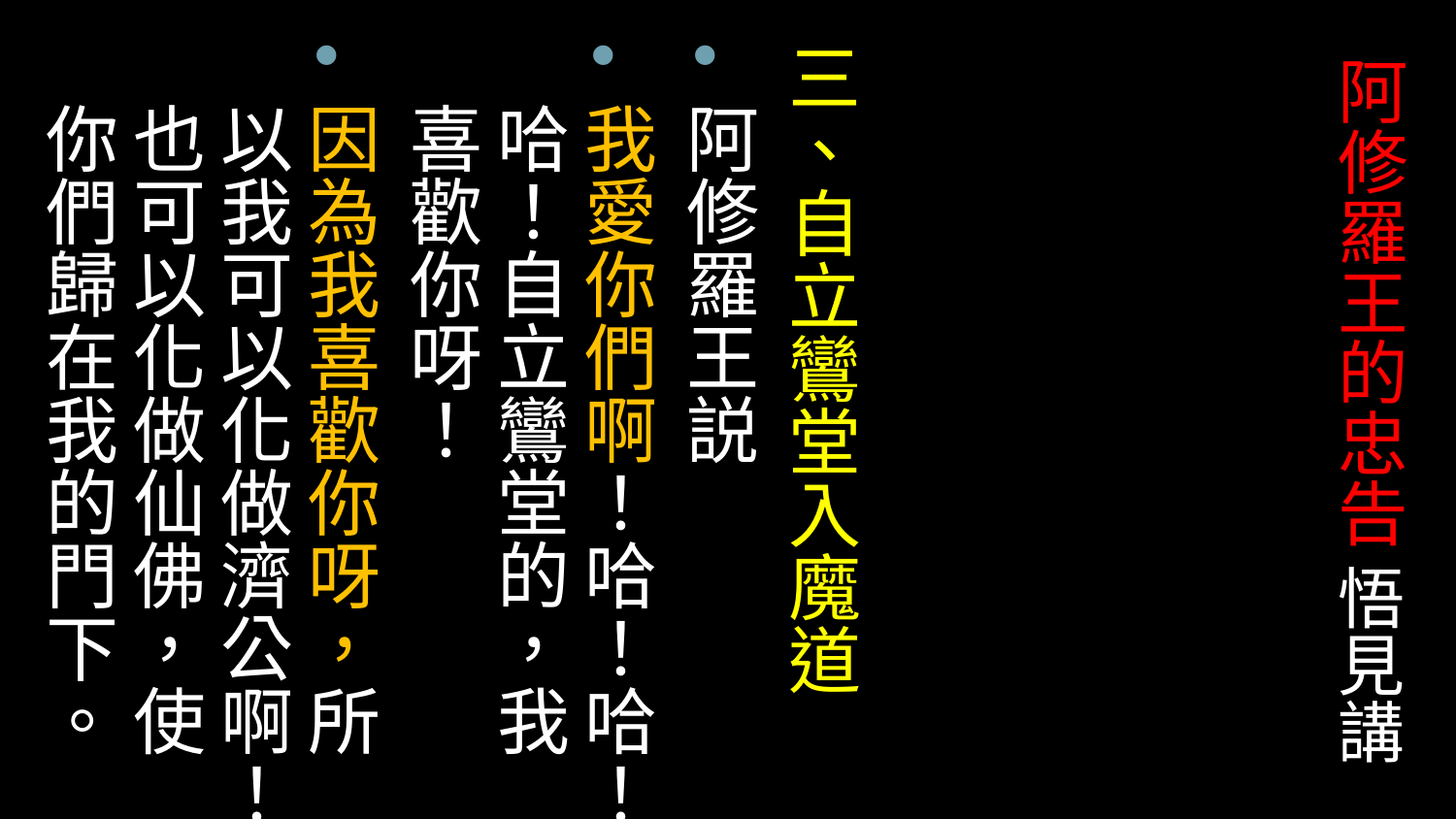

三、自立鸞堂入魔道
阿修羅王説
我愛你們啊！哈！哈！哈！自立鸞堂的，我喜歡你呀！
因為我喜歡你呀，所以我可以化做濟公啊！也可以化做仙佛，使你們歸在我的門下。
# 阿修羅王的忠告 悟見講